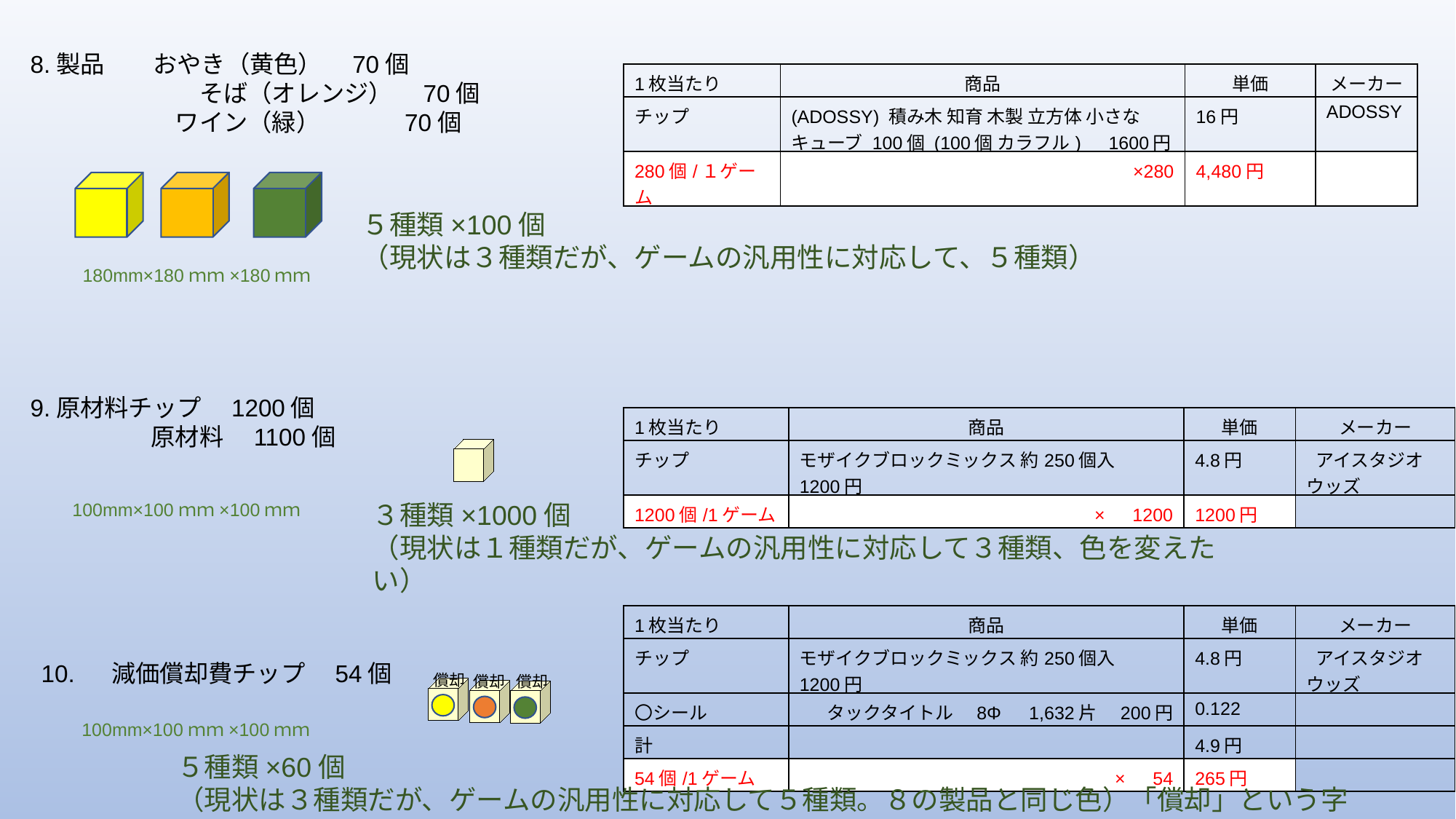

8.製品　　おやき（黄色）　70個
　　　　　　　そば（オレンジ）　70個
　　　　　　ワイン（緑） 　　　70個
| 1枚当たり | 商品 | 単価 | メーカー |
| --- | --- | --- | --- |
| チップ | (ADOSSY) 積み木 知育 木製 立方体 小さなキューブ 100個 (100個 カラフル)　1600円 | 16円 | ADOSSY |
| 280個/１ゲーム | ×280 | 4,480円 |  |

５種類×100個
（現状は３種類だが、ゲームの汎用性に対応して、５種類）
180mm×180ｍｍ×180ｍｍ
9.原材料チップ　1200個
　　　　　原材料　1100個

| 1枚当たり | 商品 | 単価 | メーカー |
| --- | --- | --- | --- |
| チップ | モザイクブロックミックス 約250個入　1200円 | 4.8円 | アイスタジオウッズ |
| 1200個/1ゲーム | ×　1200 | 1200円 |  |

100mm×100ｍｍ×100ｍｍ
３種類×1000個
（現状は１種類だが、ゲームの汎用性に対応して３種類、色を変えたい）

| 1枚当たり | 商品 | 単価 | メーカー |
| --- | --- | --- | --- |
| チップ | モザイクブロックミックス 約250個入　1200円 | 4.8円 | アイスタジオウッズ |
| 〇シール | タックタイトル　8Φ　1,632片　200円 | 0.122 |  |
| 計 |  | 4.9円 |  |
| 54個/1ゲーム | ×　54 | 265円 |  |
10. 　減価償却費チップ　54個
償却
償却
償却

100mm×100ｍｍ×100ｍｍ
５種類×60個
（現状は３種類だが、ゲームの汎用性に対応して５種類。８の製品と同じ色）「償却」という字を入れたい）